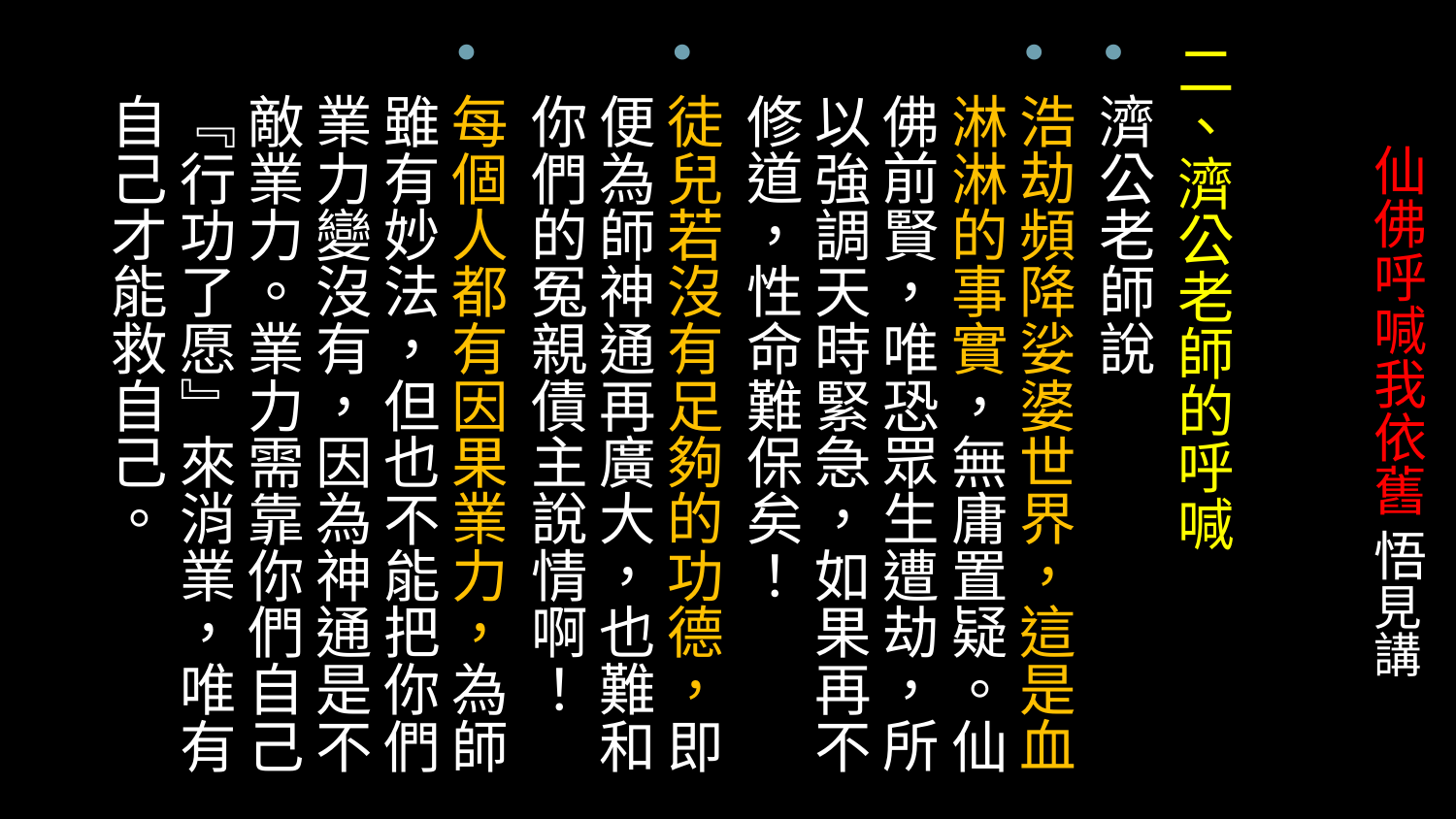

二、濟公老師的呼喊
濟公老師說
浩劫頻降娑婆世界，這是血淋淋的事實，無庸置疑。仙佛前賢，唯恐眾生遭劫，所以強調天時緊急，如果再不修道，性命難保矣！
徒兒若沒有足夠的功德，即便為師神通再廣大，也難和你們的冤親債主說情啊！
每個人都有因果業力，為師雖有妙法，但也不能把你們業力變沒有，因為神通是不敵業力。業力需靠你們自己『行功了愿』來消業，唯有自己才能救自己。

# 仙佛呼喊我依舊 悟見講